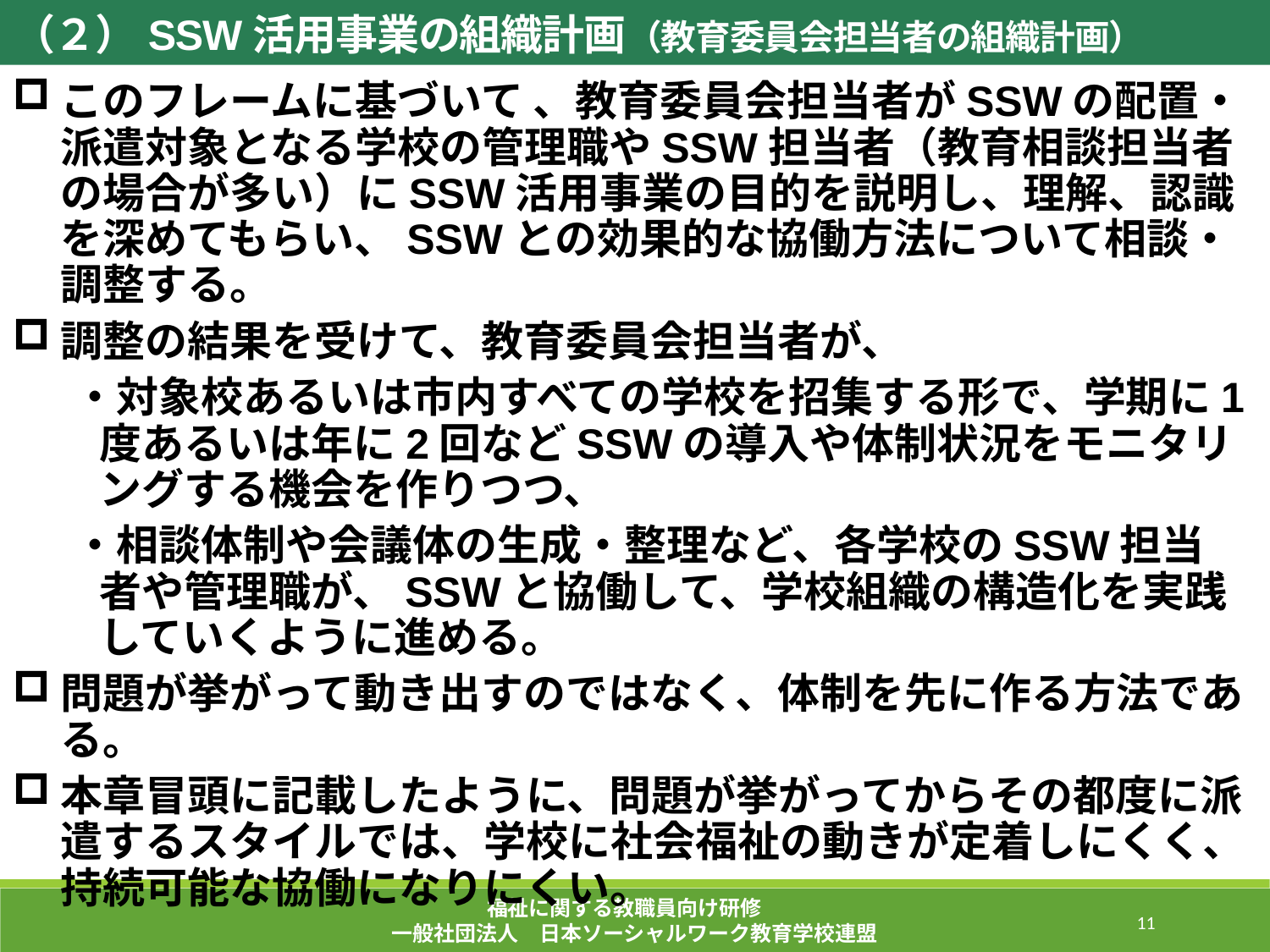

（２）SSW活用事業の組織計画（教育委員会担当者の組織計画）
このフレームに基づいて 、教育委員会担当者がSSWの配置・派遣対象となる学校の管理職やSSW担当者（教育相談担当者の場合が多い）にSSW活用事業の目的を説明し、理解、認識を深めてもらい、SSWとの効果的な協働方法について相談・調整する。
調整の結果を受けて、教育委員会担当者が、
・対象校あるいは市内すべての学校を招集する形で、学期に1度あるいは年に2回などSSWの導入や体制状況をモニタリングする機会を作りつつ、
・相談体制や会議体の生成・整理など、各学校のSSW担当者や管理職が、SSWと協働して、学校組織の構造化を実践していくように進める。
問題が挙がって動き出すのではなく、体制を先に作る方法である。
本章冒頭に記載したように、問題が挙がってからその都度に派遣するスタイルでは、学校に社会福祉の動きが定着しにくく、持続可能な協働になりにくい。
福祉に関する教職員向け研修
一般社団法人　日本ソーシャルワーク教育学校連盟
11